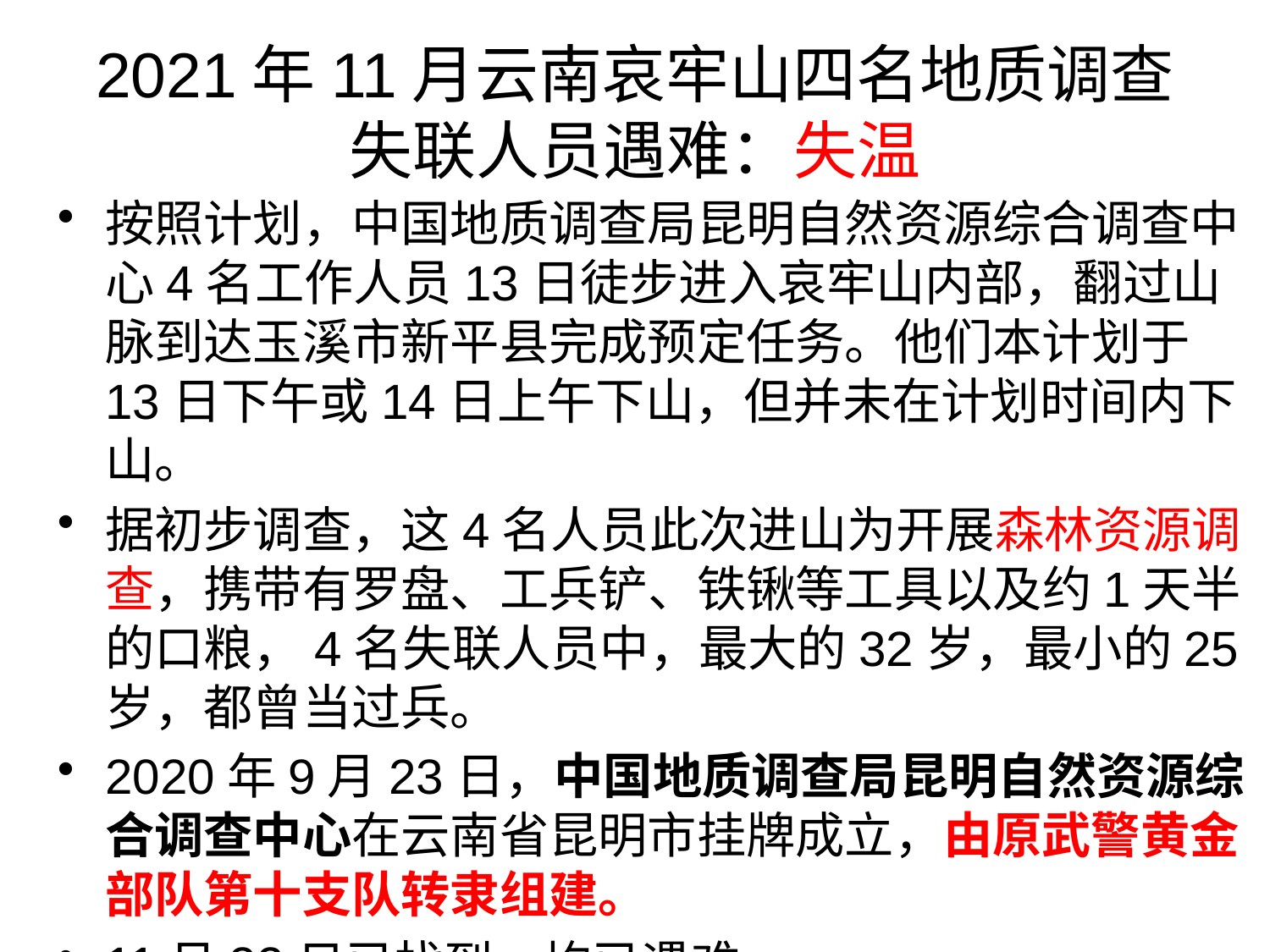

# 2021年11月云南哀牢山四名地质调查失联人员遇难：失温
按照计划，中国地质调查局昆明自然资源综合调查中心4名工作人员13日徒步进入哀牢山内部，翻过山脉到达玉溪市新平县完成预定任务。他们本计划于13日下午或14日上午下山，但并未在计划时间内下山。
据初步调查，这4名人员此次进山为开展森林资源调查，携带有罗盘、工兵铲、铁锹等工具以及约1天半的口粮，4名失联人员中，最大的32岁，最小的25岁，都曾当过兵。
2020年9月23日，中国地质调查局昆明自然资源综合调查中心在云南省昆明市挂牌成立，由原武警黄金部队第十支队转隶组建。
11月22日已找到，均已遇难。